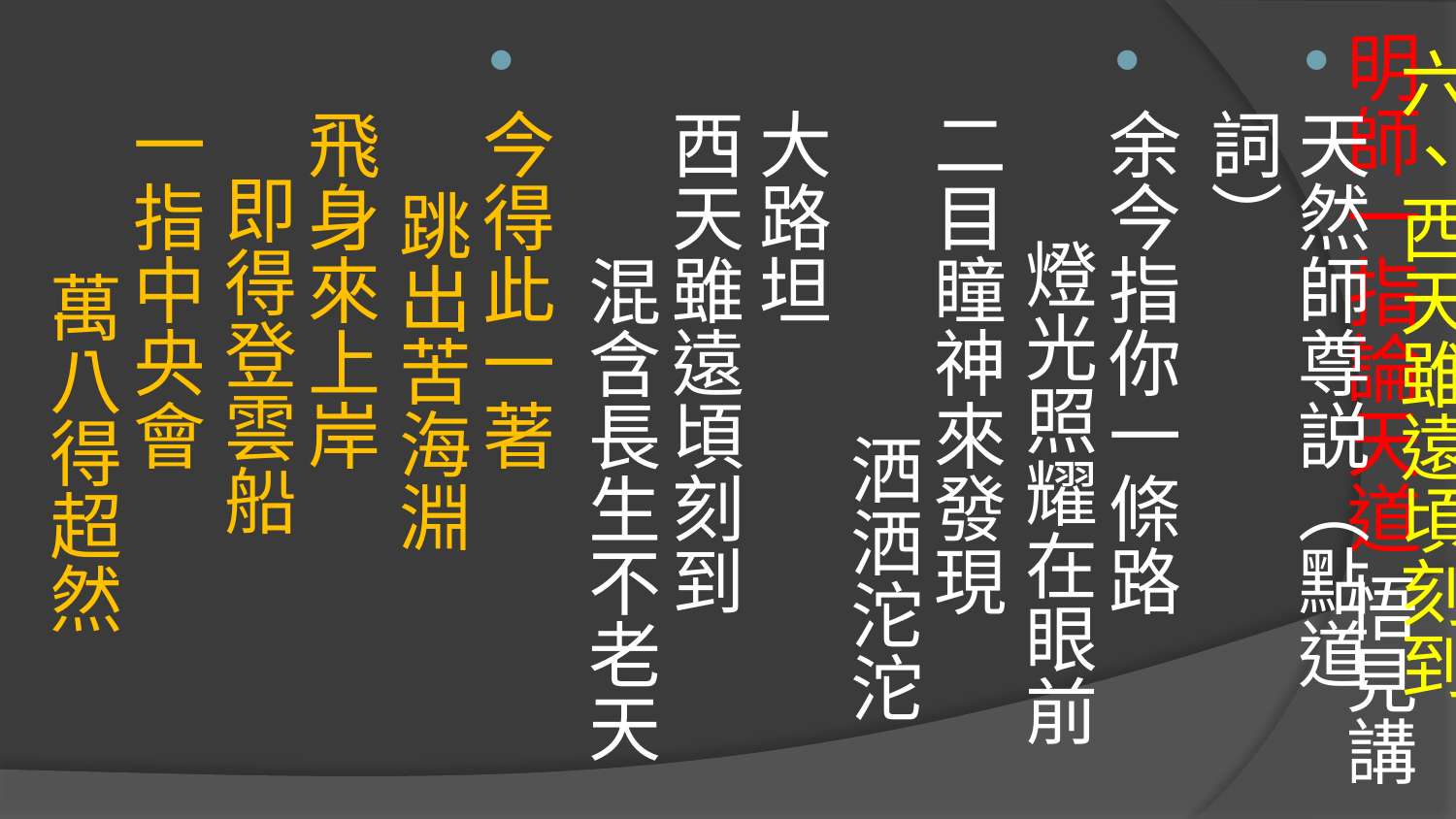

# 明師一指論天道 悟見講
六、西天雖遠頃刻到
天然師尊説（點道詞）
余今指你一條路                   燈光照耀在眼前
二目瞳神來發現                               洒洒沱沱大路坦
西天雖遠頃刻到                    混含長生不老天
今得此一著                        跳出苦海淵
飛身來上岸                       即得登雲船
一指中央會                             萬八得超然